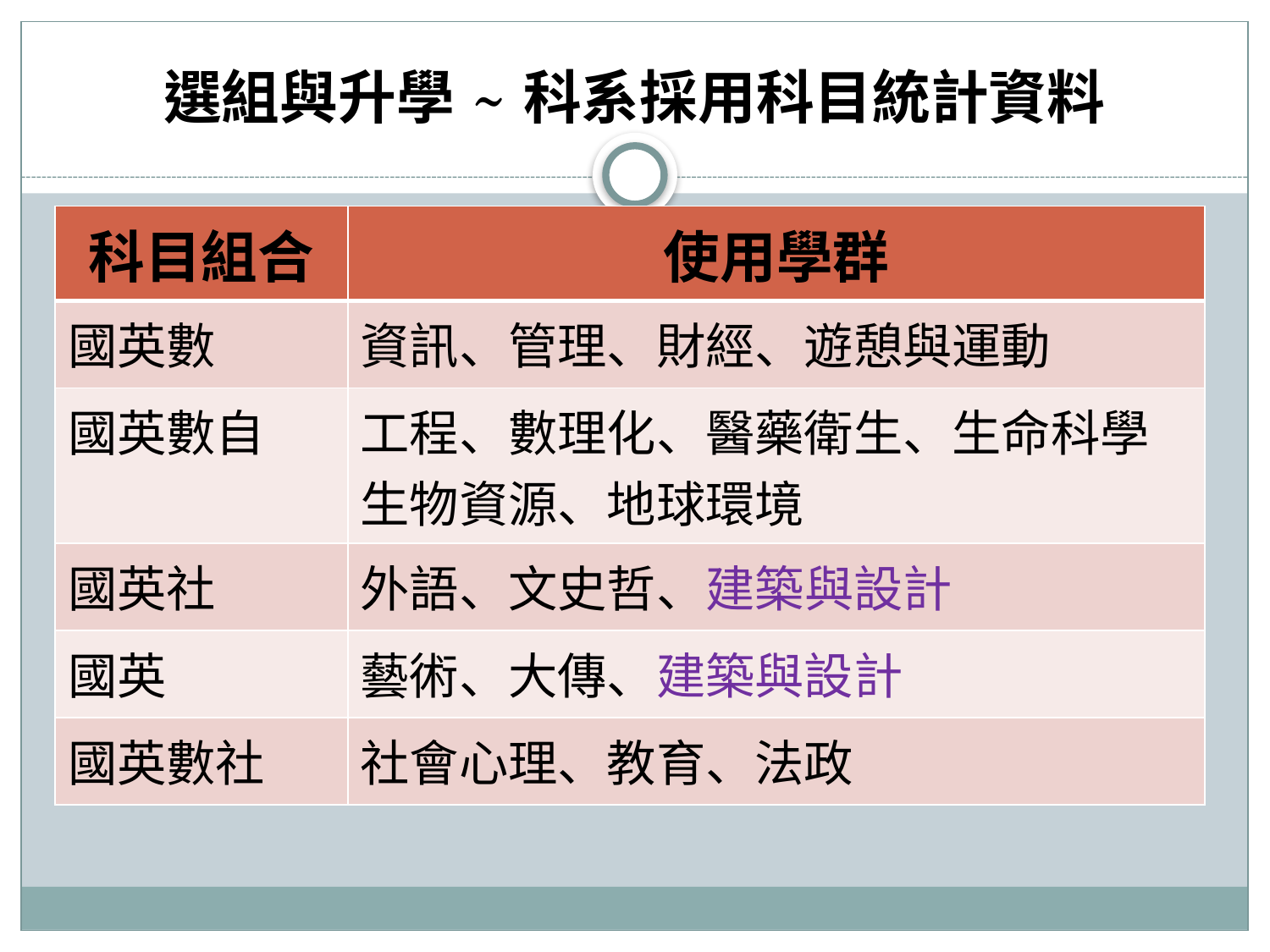

# 選組與升學~科系採用科目統計資料
| 科目組合 | 使用學群 |
| --- | --- |
| 國英數 | 資訊、管理、財經、遊憩與運動 |
| 國英數自 | 工程、數理化、醫藥衛生、生命科學 生物資源、地球環境 |
| 國英社 | 外語、文史哲、建築與設計 |
| 國英 | 藝術、大傳、建築與設計 |
| 國英數社 | 社會心理、教育、法政 |